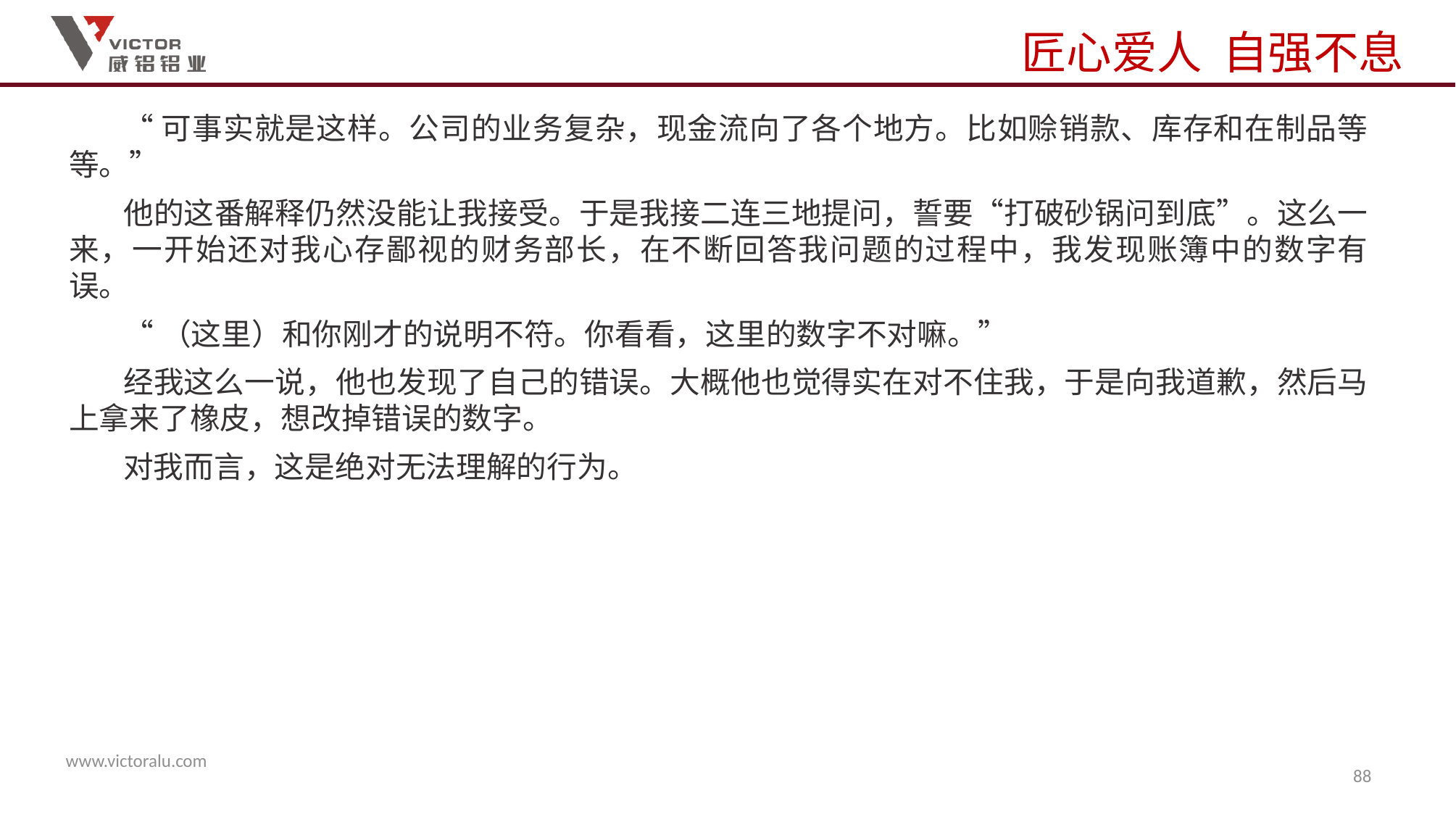

“可事实就是这样。公司的业务复杂，现金流向了各个地方。比如赊销款、库存和在制品等等。”
他的这番解释仍然没能让我接受。于是我接二连三地提问，誓要“打破砂锅问到底”。这么一来，一开始还对我心存鄙视的财务部长，在不断回答我问题的过程中，我发现账簿中的数字有误。
“（这里）和你刚才的说明不符。你看看，这里的数字不对嘛。”
经我这么一说，他也发现了自己的错误。大概他也觉得实在对不住我，于是向我道歉，然后马上拿来了橡皮，想改掉错误的数字。
对我而言，这是绝对无法理解的行为。
88